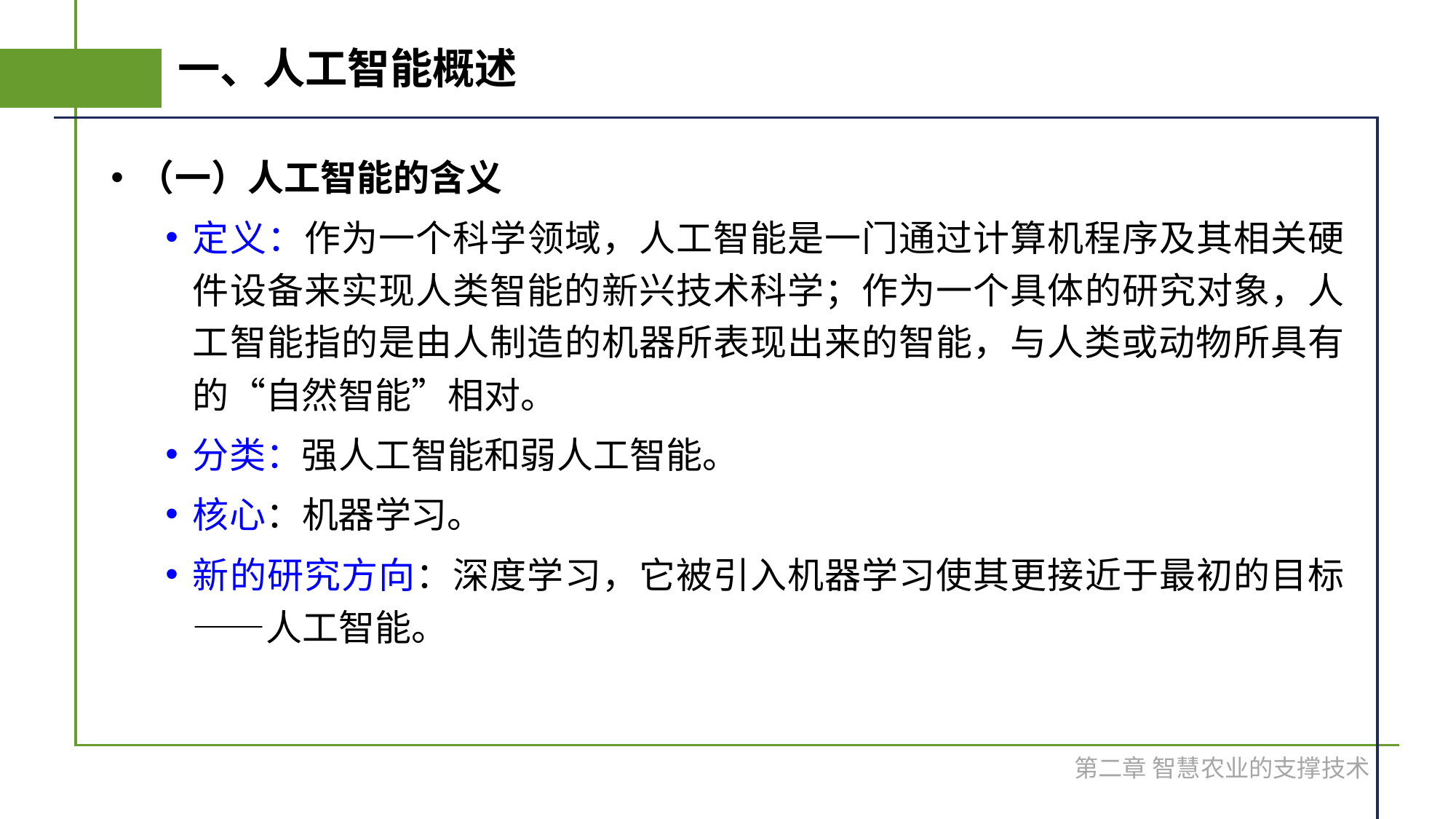

# 一、人工智能概述
（一）人工智能的含义
定义：作为一个科学领域，人工智能是一门通过计算机程序及其相关硬件设备来实现人类智能的新兴技术科学；作为一个具体的研究对象，人工智能指的是由人制造的机器所表现出来的智能，与人类或动物所具有的“自然智能”相对。
分类：强人工智能和弱人工智能。
核心：机器学习。
新的研究方向：深度学习，它被引入机器学习使其更接近于最初的目标——人工智能。

第二章 智慧农业的支撑技术